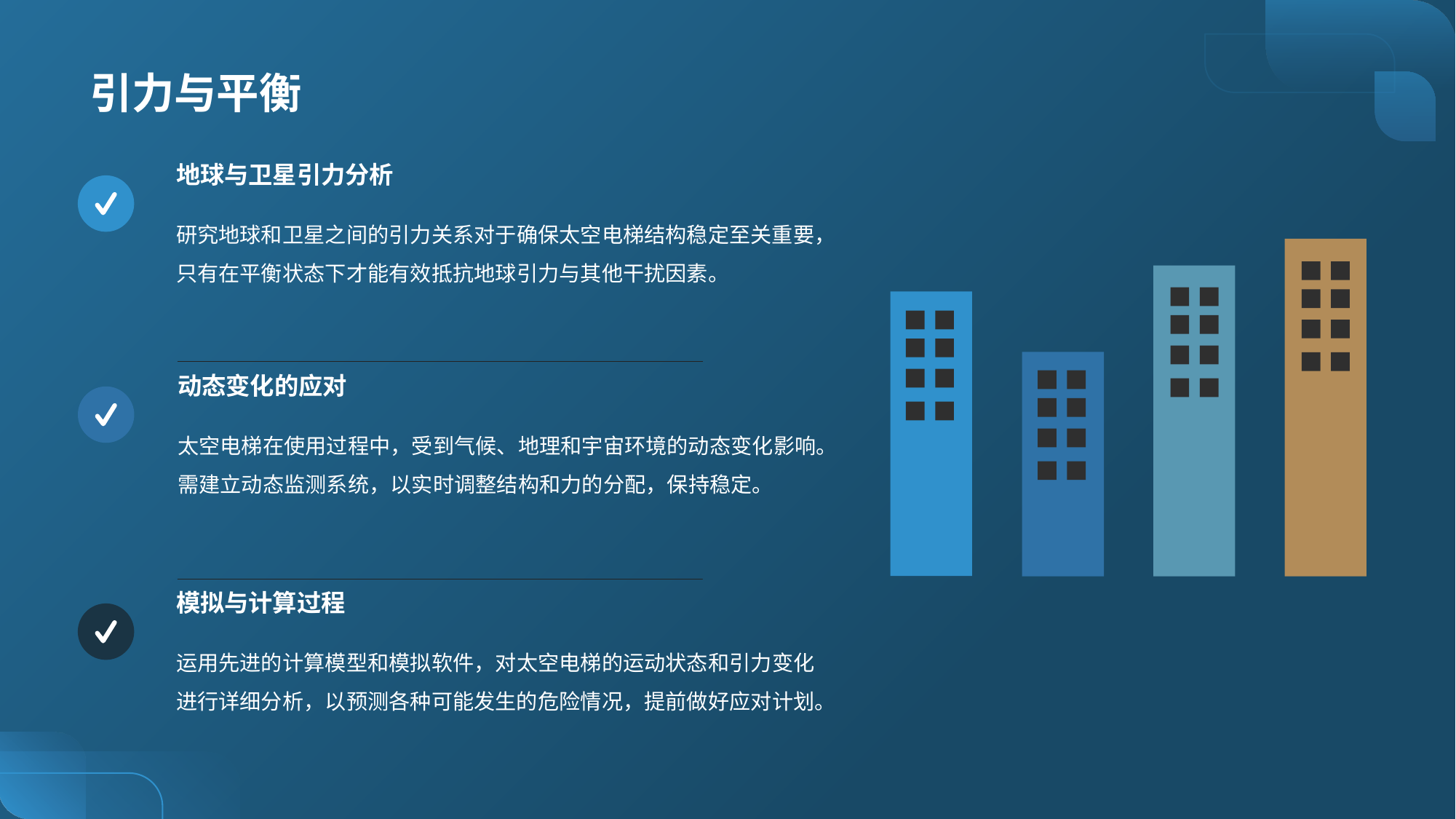

# 引力与平衡
地球与卫星引力分析

研究地球和卫星之间的引力关系对于确保太空电梯结构稳定至关重要，只有在平衡状态下才能有效抵抗地球引力与其他干扰因素。

动态变化的应对

太空电梯在使用过程中，受到气候、地理和宇宙环境的动态变化影响。需建立动态监测系统，以实时调整结构和力的分配，保持稳定。
模拟与计算过程

运用先进的计算模型和模拟软件，对太空电梯的运动状态和引力变化进行详细分析，以预测各种可能发生的危险情况，提前做好应对计划。